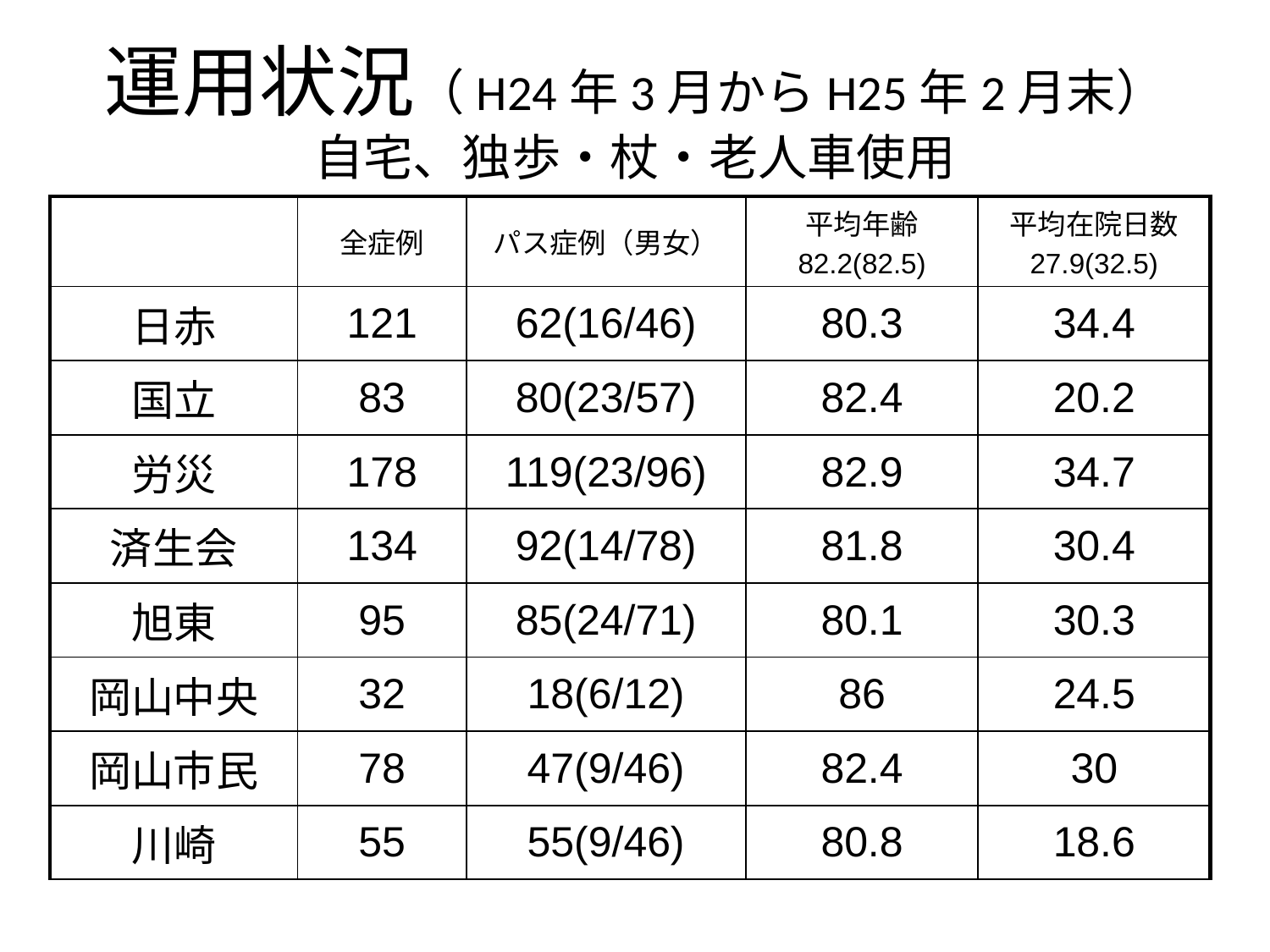

# 運用状況（H24年3月からH25年2月末） 自宅、独歩・杖・老人車使用
|  | 全症例 | パス症例（男女） | 平均年齢 82.2(82.5) | 平均在院日数 27.9(32.5) |
| --- | --- | --- | --- | --- |
| 日赤 | 121 | 62(16/46) | 80.3 | 34.4 |
| 国立 | 83 | 80(23/57) | 82.4 | 20.2 |
| 労災 | 178 | 119(23/96) | 82.9 | 34.7 |
| 済生会 | 134 | 92(14/78) | 81.8 | 30.4 |
| 旭東 | 95 | 85(24/71) | 80.1 | 30.3 |
| 岡山中央 | 32 | 18(6/12) | 86 | 24.5 |
| 岡山市民 | 78 | 47(9/46) | 82.4 | 30 |
| 川崎 | 55 | 55(9/46) | 80.8 | 18.6 |